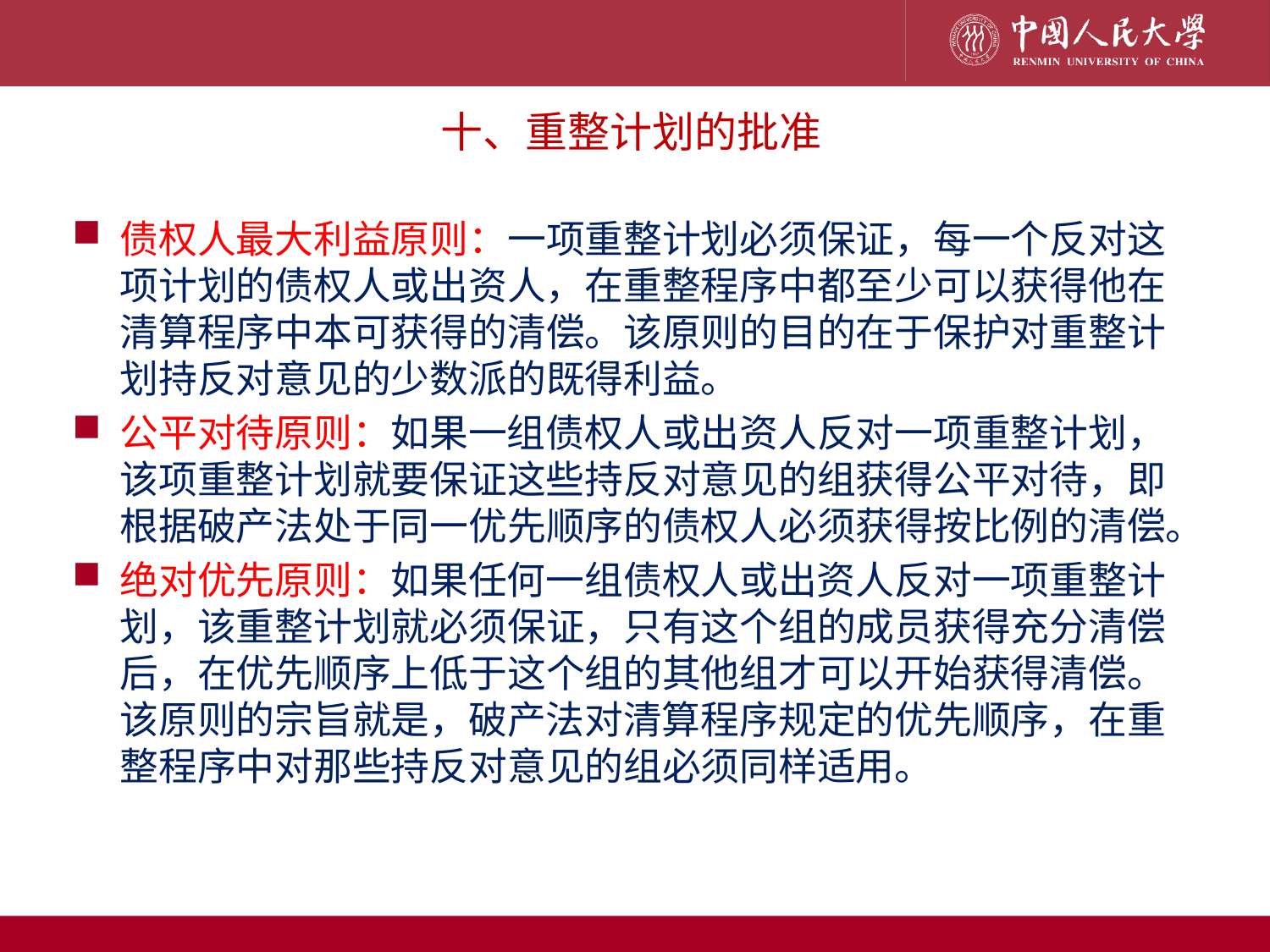

十、重整计划的批准
债权人最大利益原则：一项重整计划必须保证，每一个反对这项计划的债权人或出资人，在重整程序中都至少可以获得他在清算程序中本可获得的清偿。该原则的目的在于保护对重整计划持反对意见的少数派的既得利益。
公平对待原则：如果一组债权人或出资人反对一项重整计划，该项重整计划就要保证这些持反对意见的组获得公平对待，即根据破产法处于同一优先顺序的债权人必须获得按比例的清偿。
绝对优先原则：如果任何一组债权人或出资人反对一项重整计划，该重整计划就必须保证，只有这个组的成员获得充分清偿后，在优先顺序上低于这个组的其他组才可以开始获得清偿。该原则的宗旨就是，破产法对清算程序规定的优先顺序，在重整程序中对那些持反对意见的组必须同样适用。